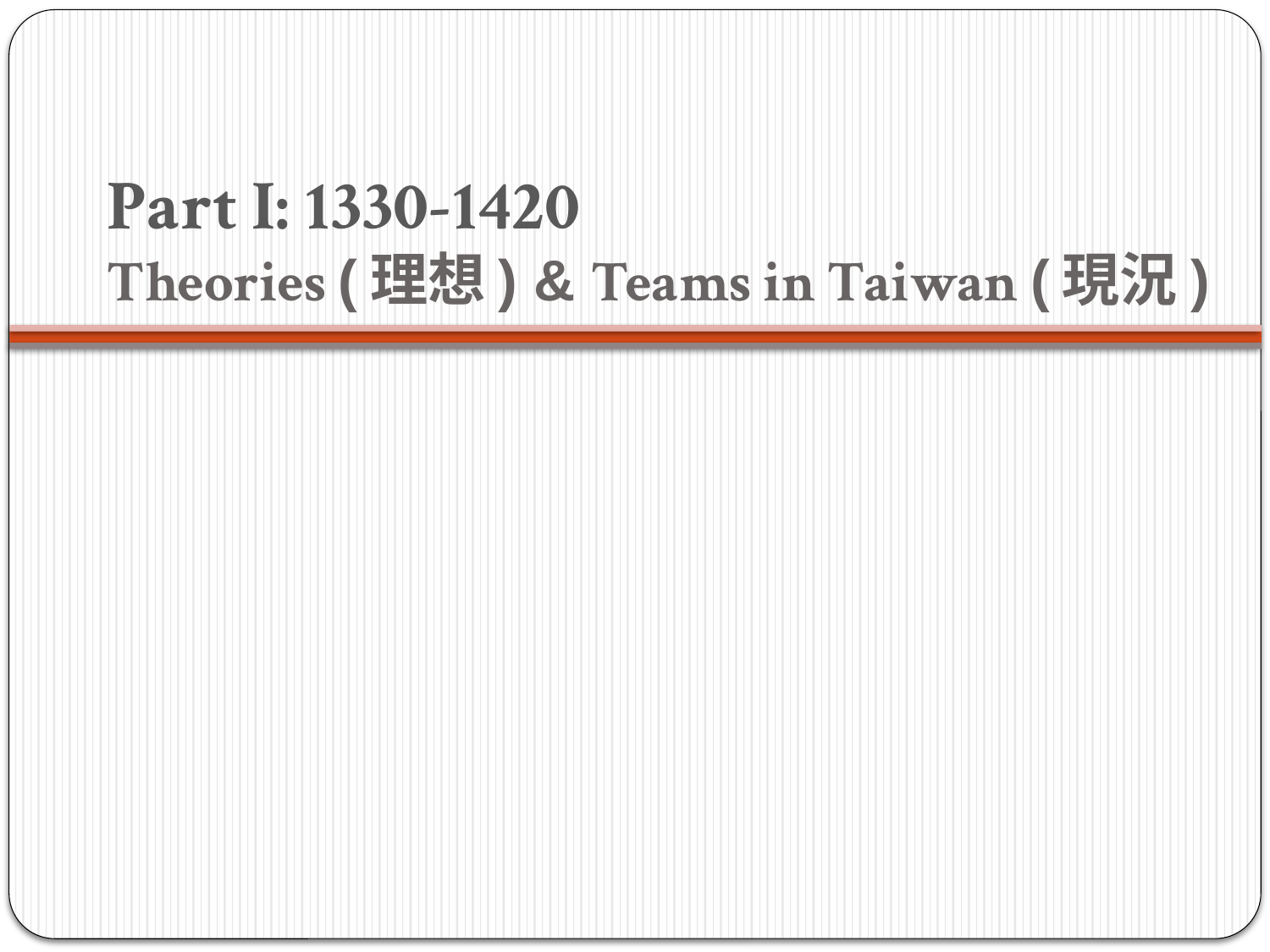

# Part I: 1330-1420 Theories (理想) & Teams in Taiwan (現況)